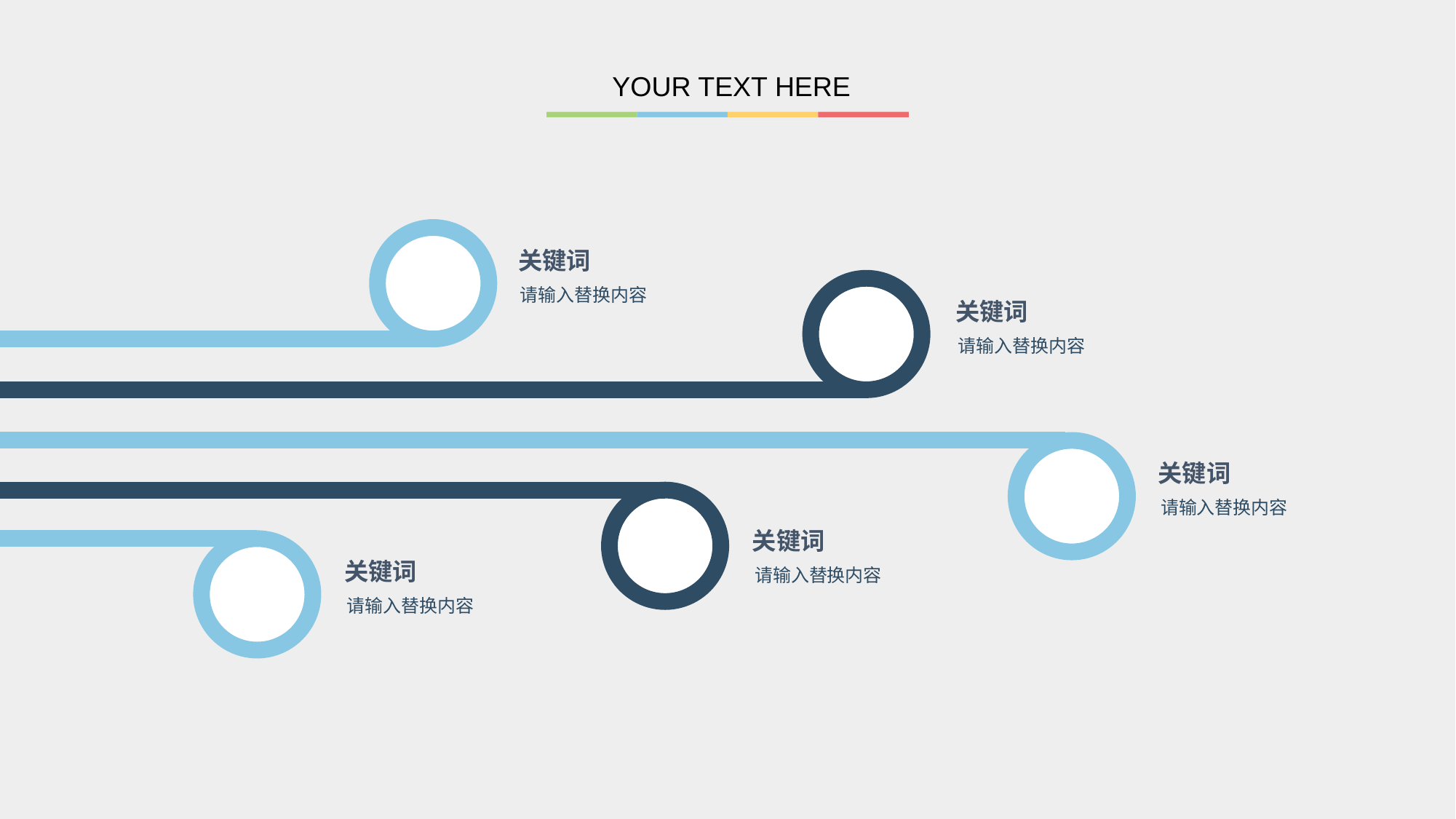

YOUR TEXT HERE

关键词
请输入替换内容

关键词
请输入替换内容

关键词
请输入替换内容

关键词

关键词
请输入替换内容
请输入替换内容